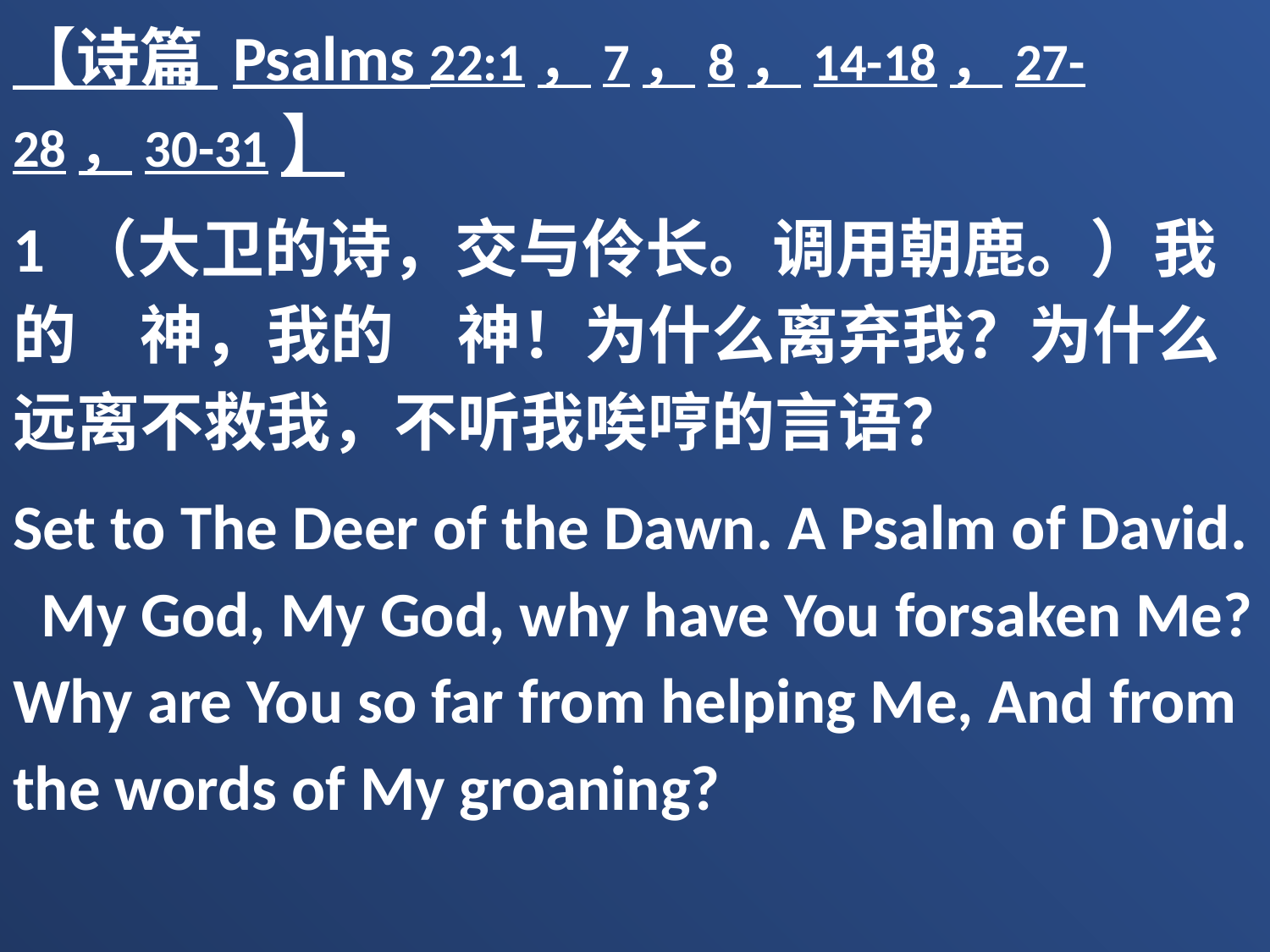

【诗篇 Psalms 22:1，7，8，14-18，27-28，30-31】
1 （大卫的诗，交与伶长。调用朝鹿。）我的　神，我的　神！为什么离弃我？为什么远离不救我，不听我唉哼的言语？
Set to The Deer of the Dawn. A Psalm of David.   My God, My God, why have You forsaken Me? Why are You so far from helping Me, And from the words of My groaning?